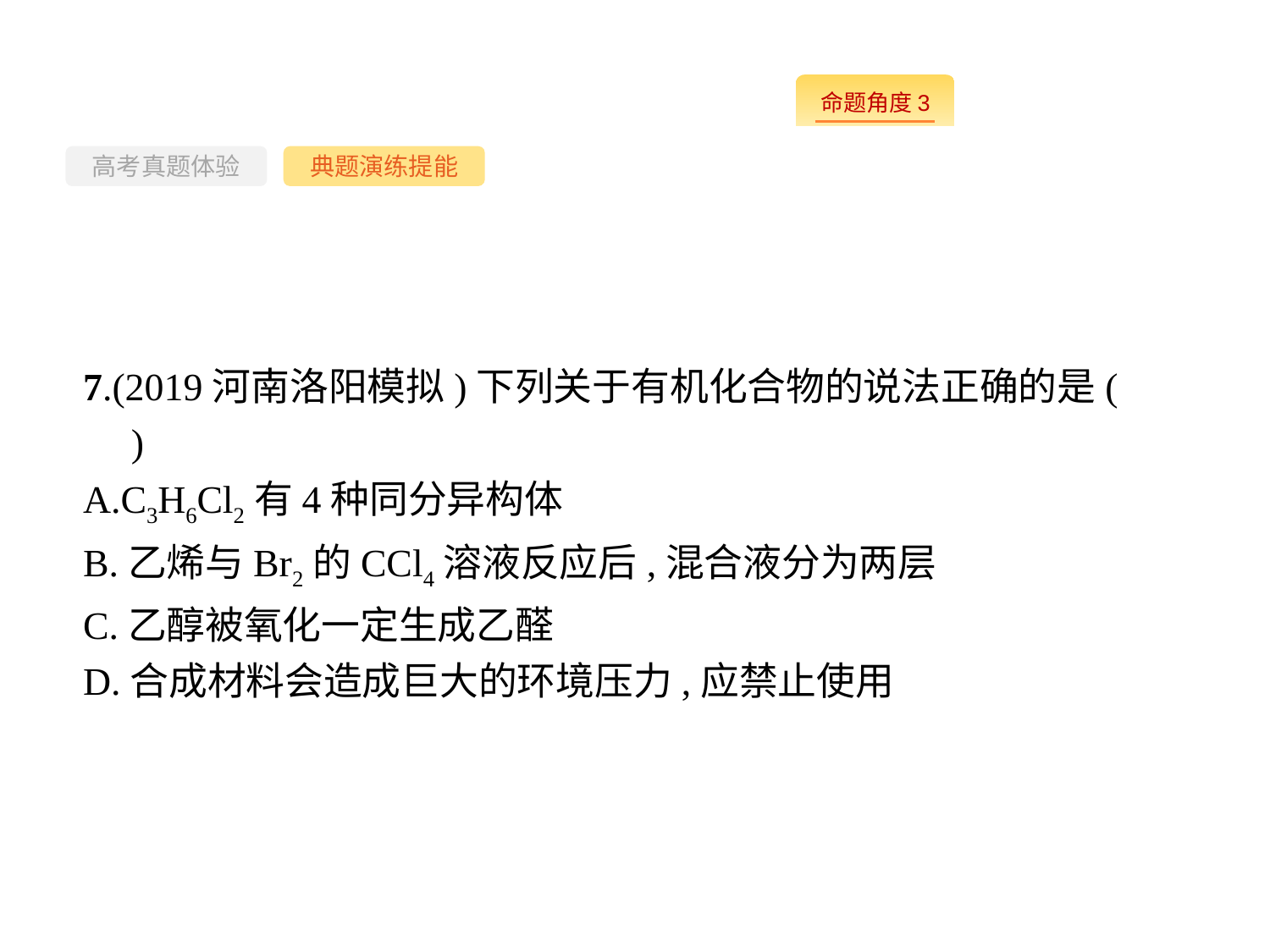

-55-
高考真题体验
典题演练提能
7.(2019河南洛阳模拟)下列关于有机化合物的说法正确的是(　　)
A.C3H6Cl2有4种同分异构体
B.乙烯与Br2的CCl4溶液反应后,混合液分为两层
C.乙醇被氧化一定生成乙醛
D.合成材料会造成巨大的环境压力,应禁止使用